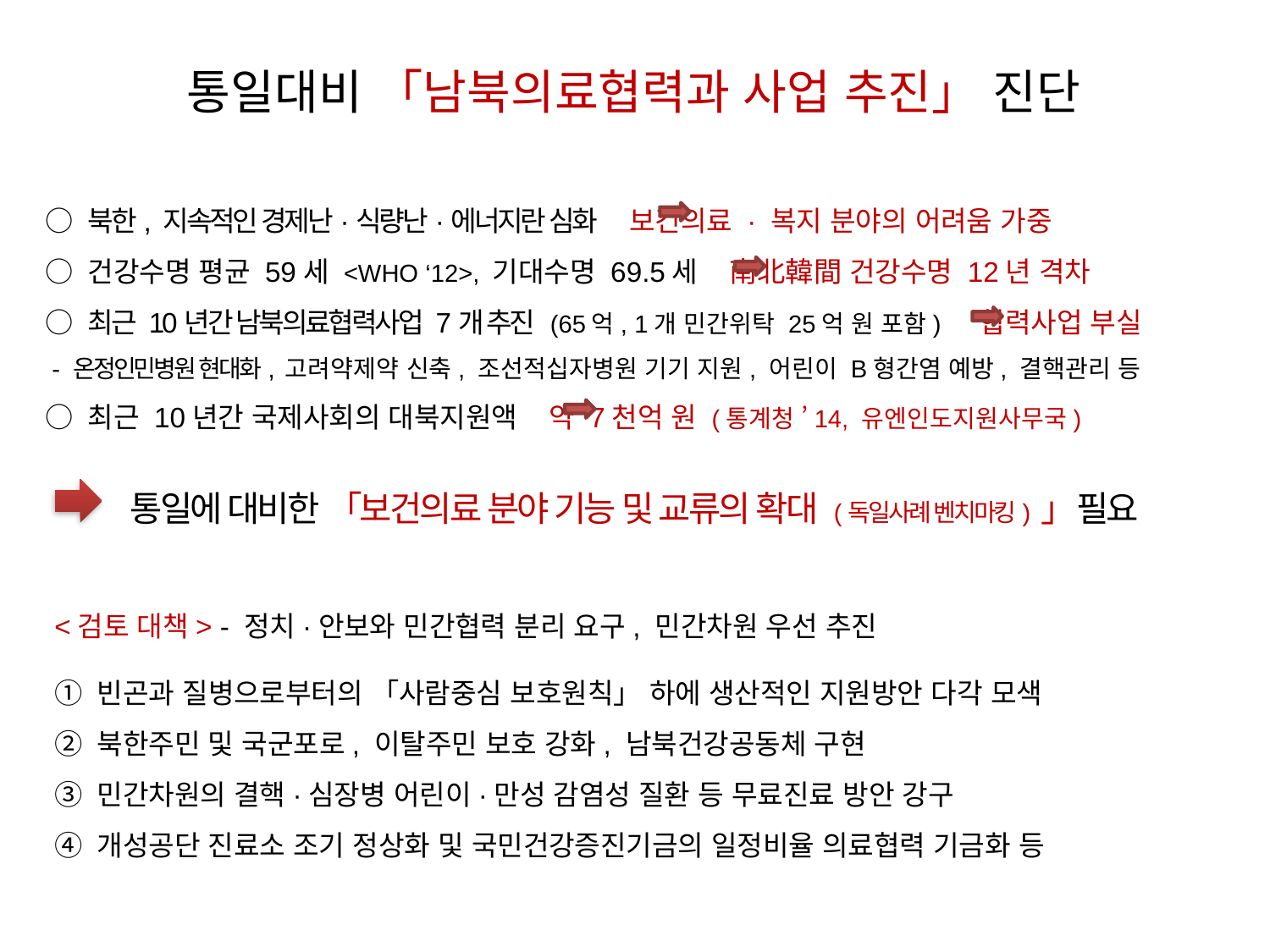

통일대비 「남북의료협력과 사업 추진」 진단
○ 북한, 지속적인 경제난·식량난·에너지란 심화      보건의료 · 복지 분야의 어려움 가중
○ 건강수명 평균 59세 <WHO ‘12>, 기대수명 69.5세    南北韓間 건강수명 12년 격차
○ 최근 10년간 남북의료협력사업 7개 추진 (65억, 1개 민간위탁 25억 원 포함)    협력사업 부실
 - 온정인민병원 현대화, 고려약제약 신축, 조선적십자병원 기기 지원, 어린이 B형간염 예방, 결핵관리 등
○ 최근 10년간 국제사회의 대북지원액    약 7천억 원 (통계청 ’14, 유엔인도지원사무국)

통일에 대비한 「보건의료 분야 기능 및 교류의 확대 (독일사례 벤치마킹) 」필요

<검토 대책> - 정치·안보와 민간협력 분리 요구, 민간차원 우선 추진

① 빈곤과 질병으로부터의 「사람중심 보호원칙」 하에 생산적인 지원방안 다각 모색
② 북한주민 및 국군포로, 이탈주민 보호 강화, 남북건강공동체 구현
③ 민간차원의 결핵·심장병 어린이·만성 감염성 질환 등 무료진료 방안 강구
④ 개성공단 진료소 조기 정상화 및 국민건강증진기금의 일정비율 의료협력 기금화 등